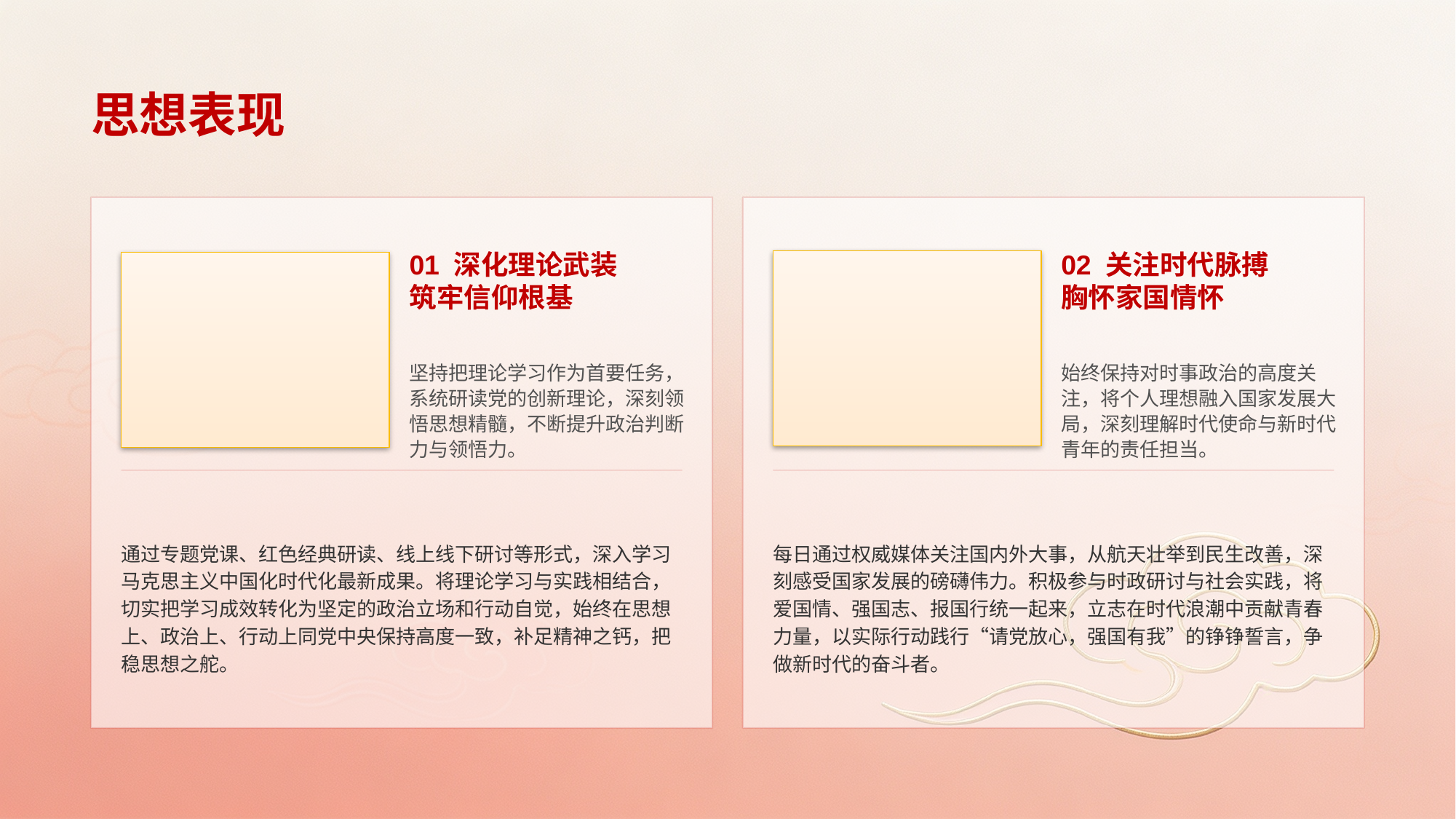

思想表现

01 深化理论武装
筑牢信仰根基
02 关注时代脉搏
胸怀家国情怀

坚持把理论学习作为首要任务，系统研读党的创新理论，深刻领悟思想精髓，不断提升政治判断力与领悟力。
始终保持对时事政治的高度关注，将个人理想融入国家发展大局，深刻理解时代使命与新时代青年的责任担当。
通过专题党课、红色经典研读、线上线下研讨等形式，深入学习马克思主义中国化时代化最新成果。将理论学习与实践相结合，切实把学习成效转化为坚定的政治立场和行动自觉，始终在思想上、政治上、行动上同党中央保持高度一致，补足精神之钙，把稳思想之舵。
每日通过权威媒体关注国内外大事，从航天壮举到民生改善，深刻感受国家发展的磅礴伟力。积极参与时政研讨与社会实践，将爱国情、强国志、报国行统一起来，立志在时代浪潮中贡献青春力量，以实际行动践行“请党放心，强国有我”的铮铮誓言，争做新时代的奋斗者。